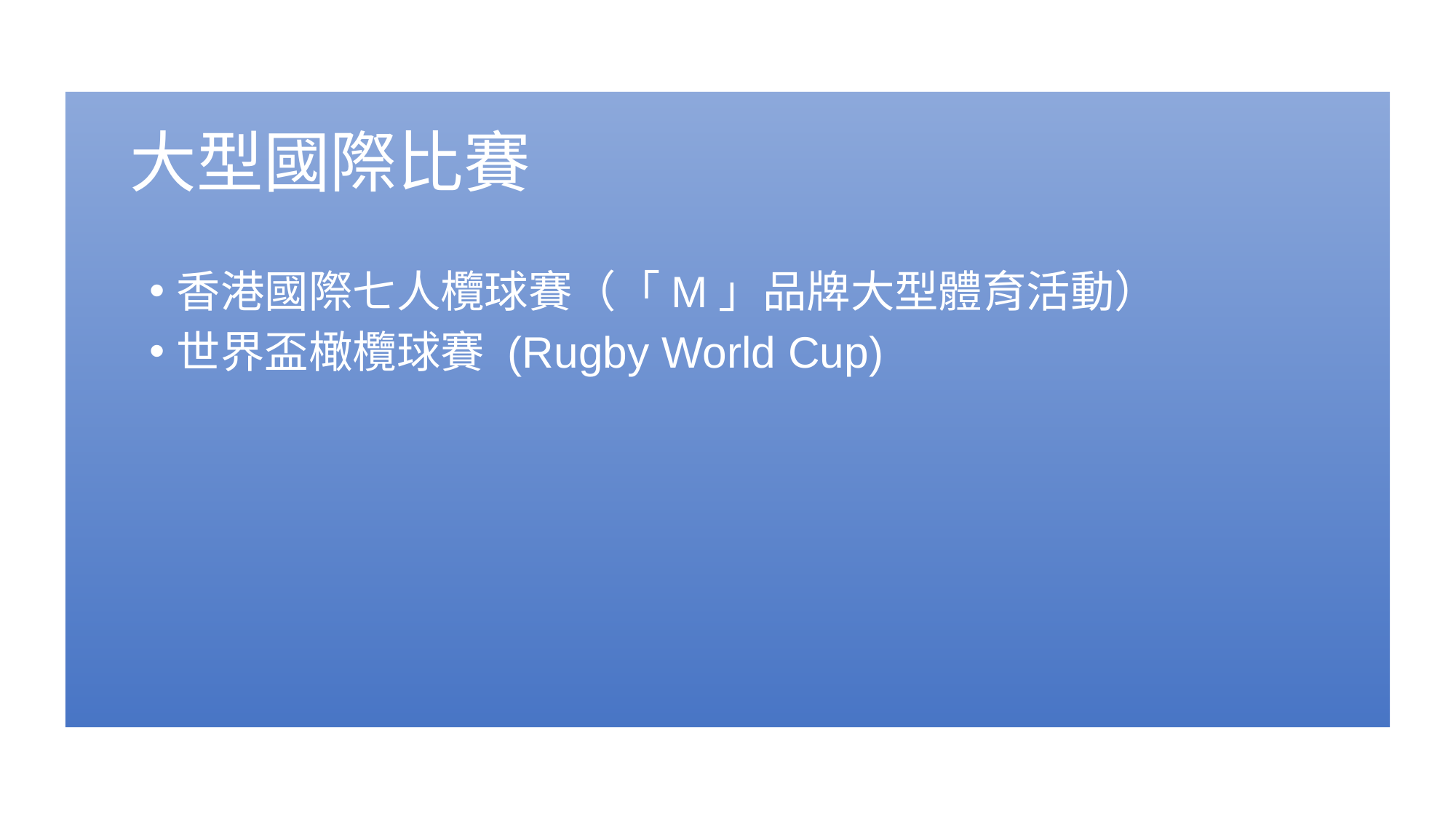

# 大型國際比賽

香港國際七人欖球賽（「M」品牌大型體育活動）
世界盃橄欖球賽 (Rugby World Cup)